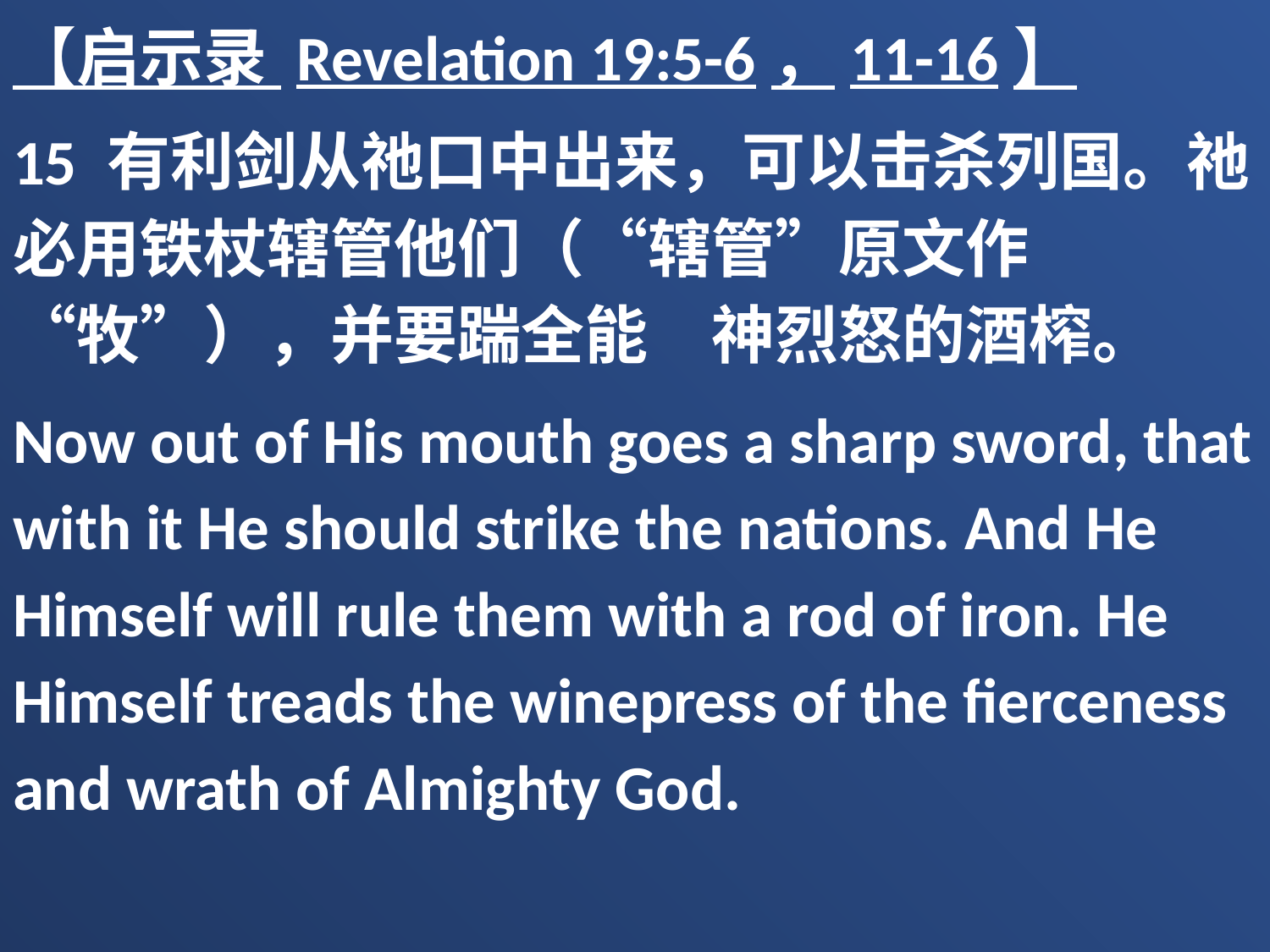

【启示录 Revelation 19:5-6，11-16】
15 有利剑从祂口中出来，可以击杀列国。祂必用铁杖辖管他们（“辖管”原文作“牧”），并要踹全能　神烈怒的酒榨。
Now out of His mouth goes a sharp sword, that with it He should strike the nations. And He Himself will rule them with a rod of iron. He Himself treads the winepress of the fierceness and wrath of Almighty God.